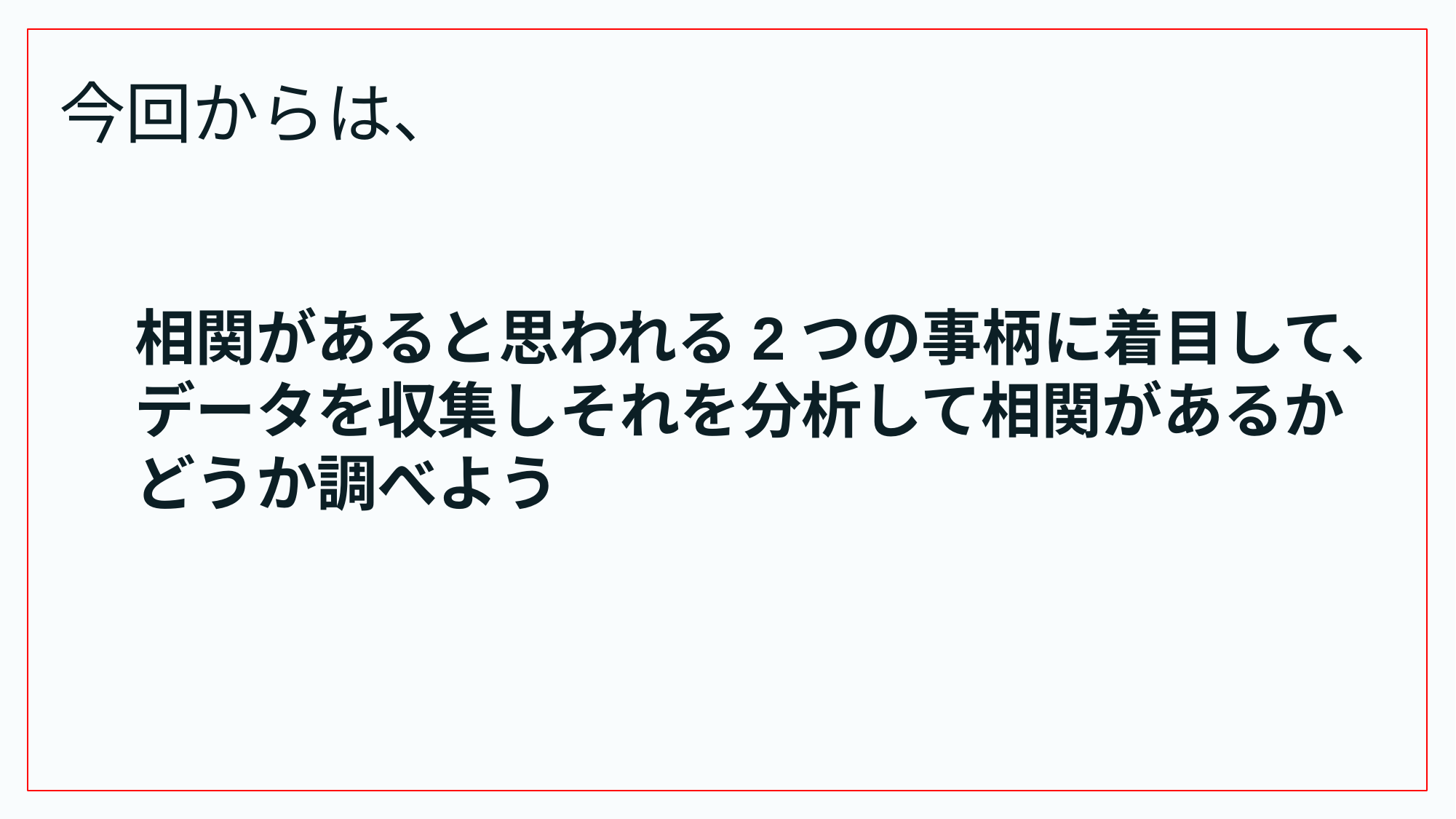

# 今回からは、
相関があると思われる2つの事柄に着目して、
データを収集しそれを分析して相関があるか
どうか調べよう